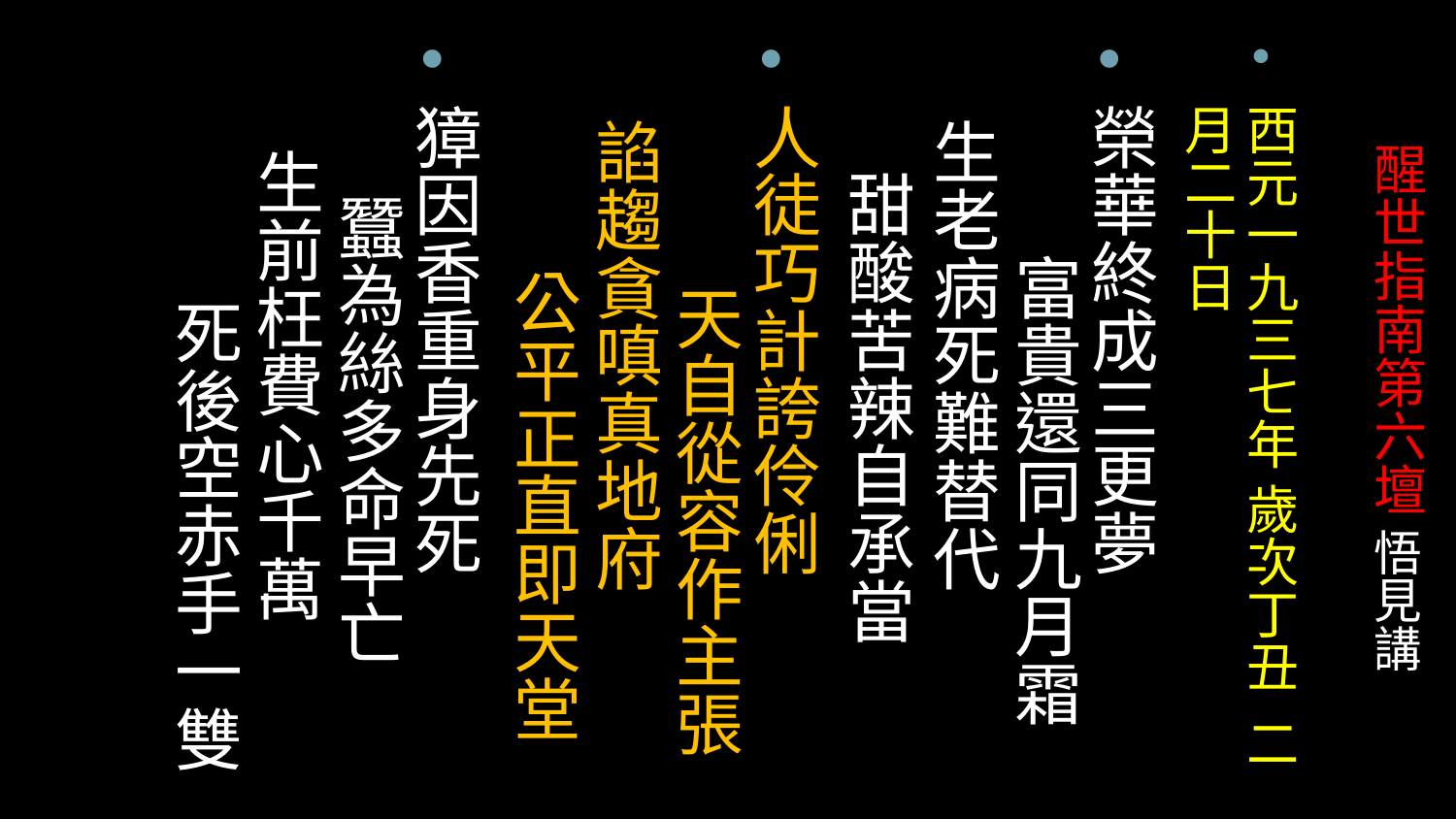

# 醒世指南第六壇 悟見講
西元一九三七年 歲次丁丑  二月二十日
榮華終成三更夢　　               富貴還同九月霜     生老病死難替代　     　甜酸苦辣自承當
人徒巧計誇伶俐　　                 天自從容作主張   諂趨貪嗔真地府　　               公平正直即天堂
獐因香重身先死　　           蠶為絲多命早亡           生前枉費心千萬　　               死後空赤手一雙